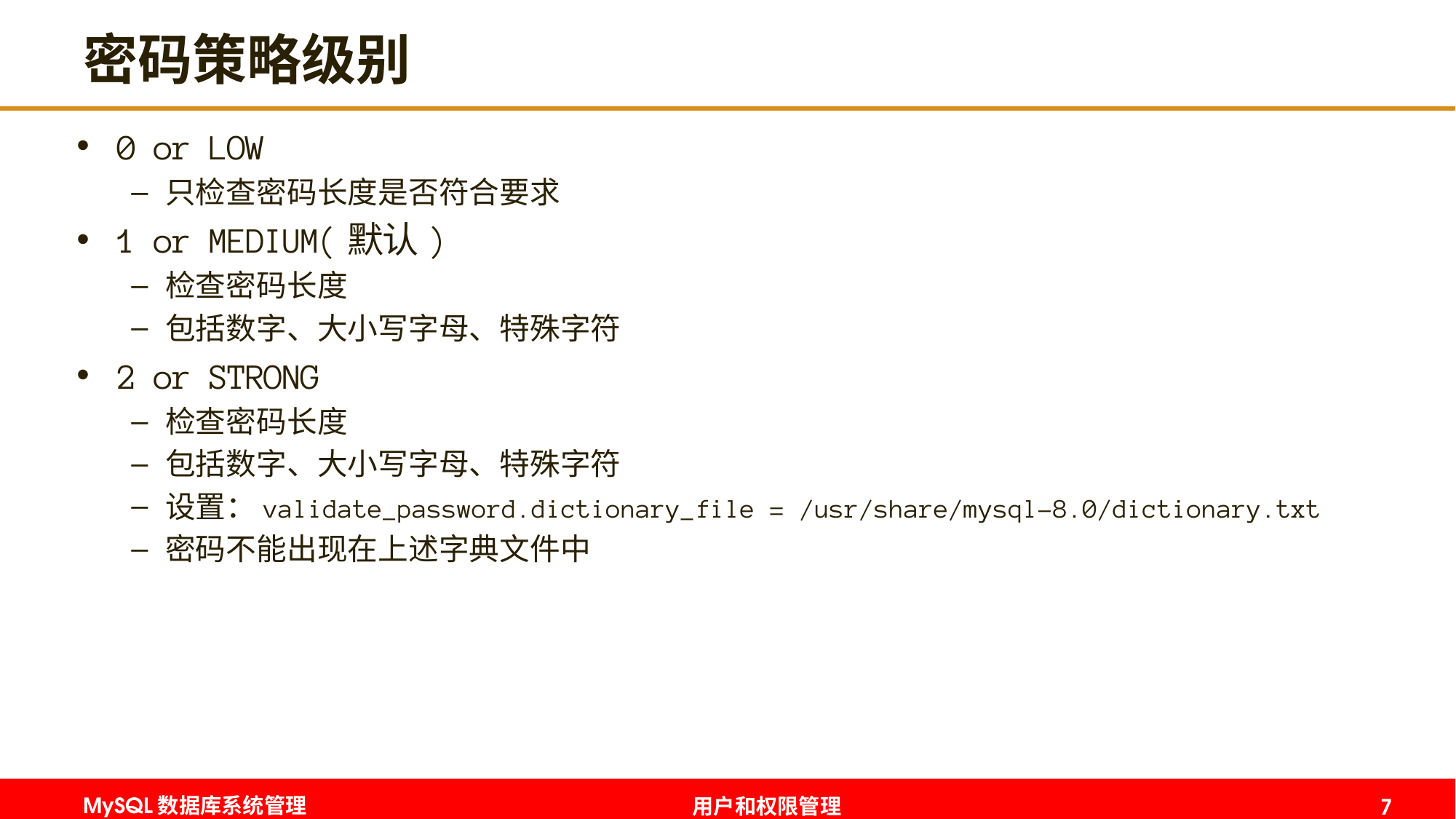

# 密码策略级别
0 or LOW
只检查密码长度是否符合要求
1 or MEDIUM(默认)
检查密码长度
包括数字、大小写字母、特殊字符
2 or STRONG
检查密码长度
包括数字、大小写字母、特殊字符
设置：validate_password.dictionary_file = /usr/share/mysql-8.0/dictionary.txt
密码不能出现在上述字典文件中